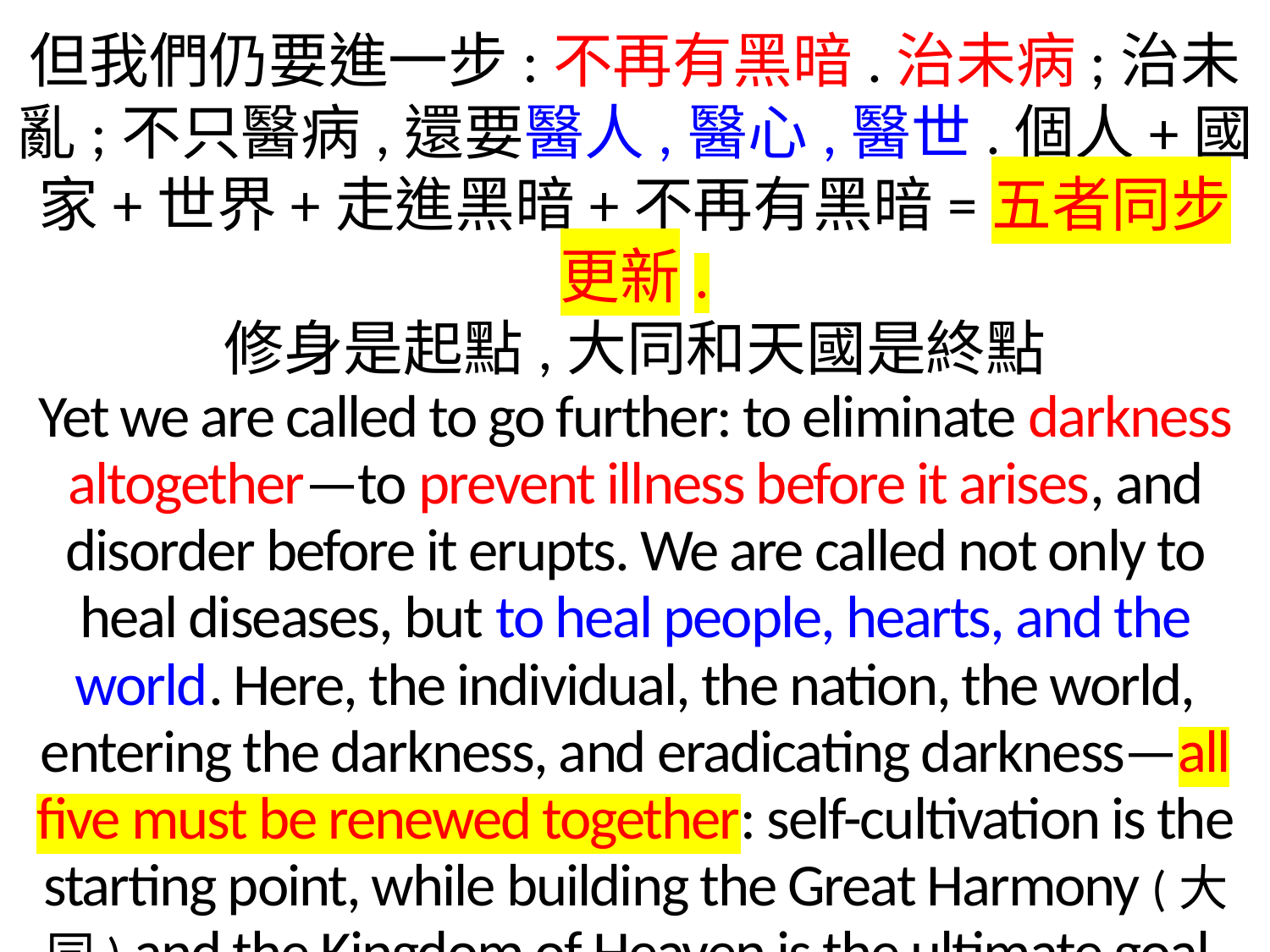

但我們仍要進一步:不再有黑暗.治未病;治未亂;不只醫病,還要醫人,醫心,醫世.個人+國家+世界+走進黑暗+不再有黑暗=五者同步更新.
修身是起點,大同和天國是終點
Yet we are called to go further: to eliminate darkness altogether—to prevent illness before it arises, and disorder before it erupts. We are called not only to heal diseases, but to heal people, hearts, and the world. Here, the individual, the nation, the world, entering the darkness, and eradicating darkness—all five must be renewed together: self-cultivation is the starting point, while building the Great Harmony (大同) and the Kingdom of Heaven is the ultimate goal.